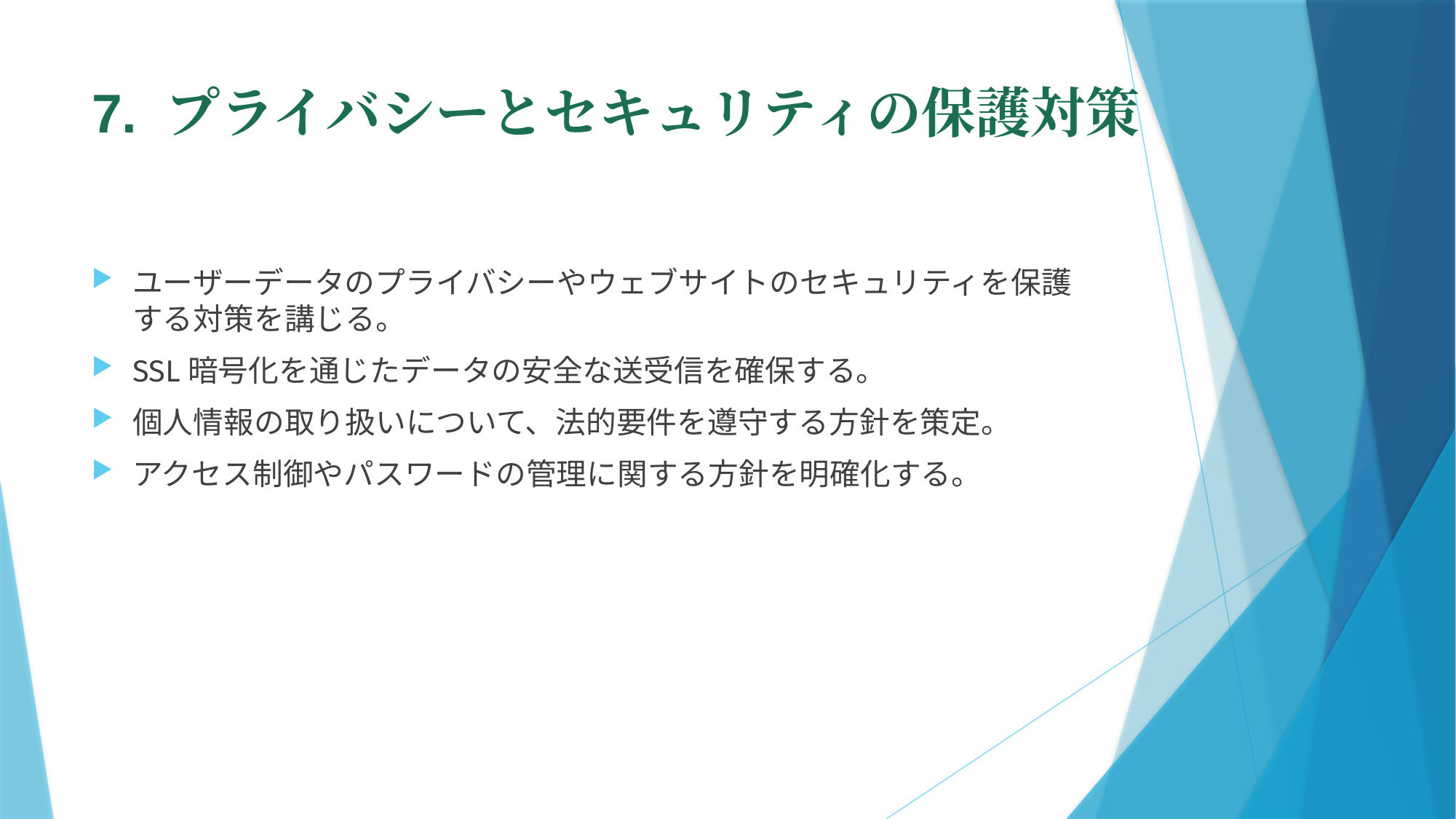

# 7. プライバシーとセキュリティの保護対策
ユーザーデータのプライバシーやウェブサイトのセキュリティを保護する対策を講じる。
SSL暗号化を通じたデータの安全な送受信を確保する。
個人情報の取り扱いについて、法的要件を遵守する方針を策定。
アクセス制御やパスワードの管理に関する方針を明確化する。